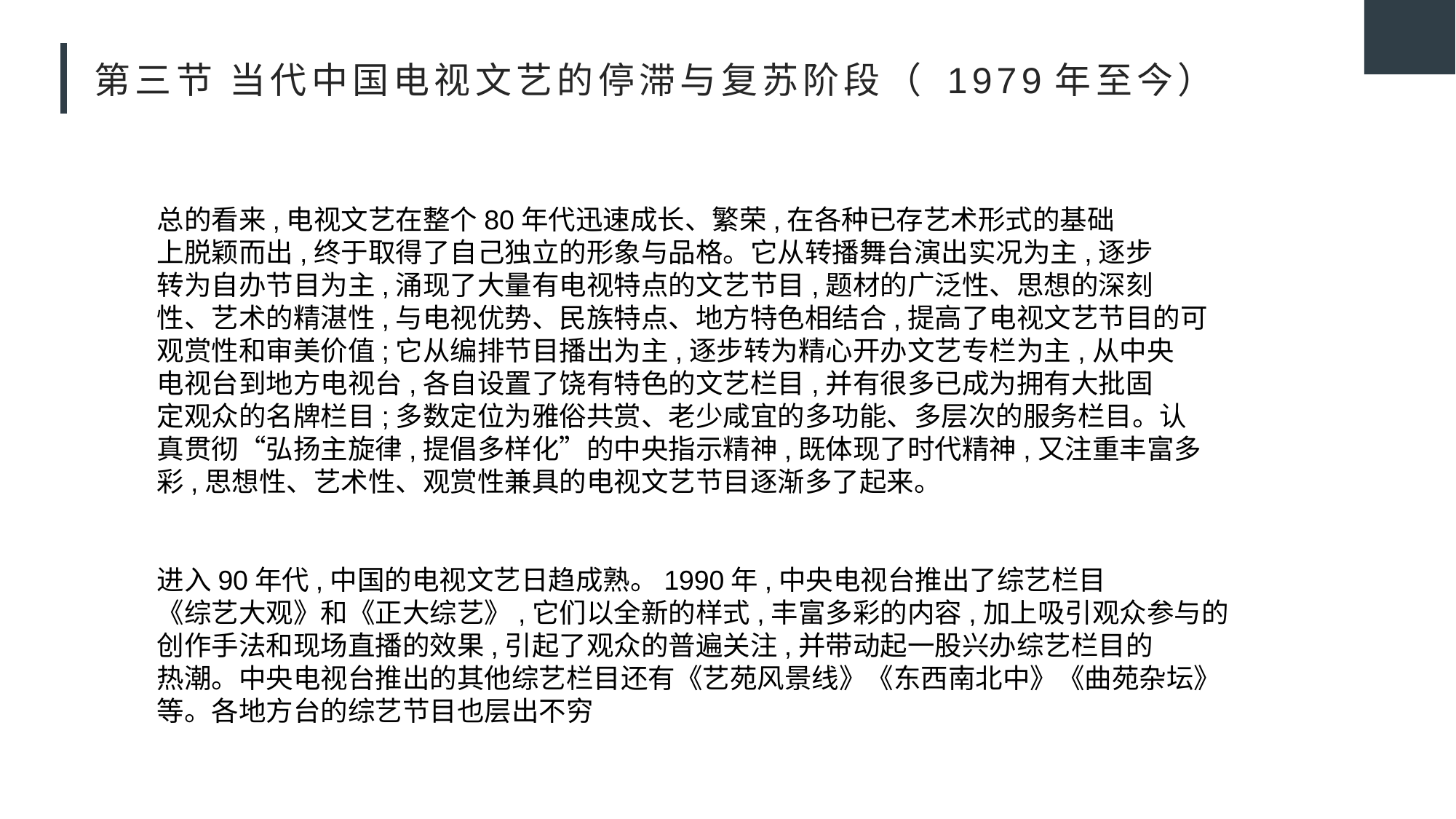

# 第三节 当代中国电视文艺的停滞与复苏阶段（ 1979年至今）
总的看来,电视文艺在整个80年代迅速成长、繁荣,在各种已存艺术形式的基础
上脱颖而出,终于取得了自己独立的形象与品格。它从转播舞台演出实况为主,逐步
转为自办节目为主,涌现了大量有电视特点的文艺节目,题材的广泛性、思想的深刻
性、艺术的精湛性,与电视优势、民族特点、地方特色相结合,提高了电视文艺节目的可
观赏性和审美价值;它从编排节目播出为主,逐步转为精心开办文艺专栏为主,从中央
电视台到地方电视台,各自设置了饶有特色的文艺栏目,并有很多已成为拥有大批固
定观众的名牌栏目;多数定位为雅俗共赏、老少咸宜的多功能、多层次的服务栏目。认
真贯彻“弘扬主旋律,提倡多样化”的中央指示精神,既体现了时代精神,又注重丰富多
彩,思想性、艺术性、观赏性兼具的电视文艺节目逐渐多了起来。

进入90年代,中国的电视文艺日趋成熟。1990年,中央电视台推出了综艺栏目
《综艺大观》和《正大综艺》,它们以全新的样式,丰富多彩的内容,加上吸引观众参与的
创作手法和现场直播的效果,引起了观众的普遍关注,并带动起一股兴办综艺栏目的
热潮。中央电视台推出的其他综艺栏目还有《艺苑风景线》《东西南北中》《曲苑杂坛》
等。各地方台的综艺节目也层出不穷